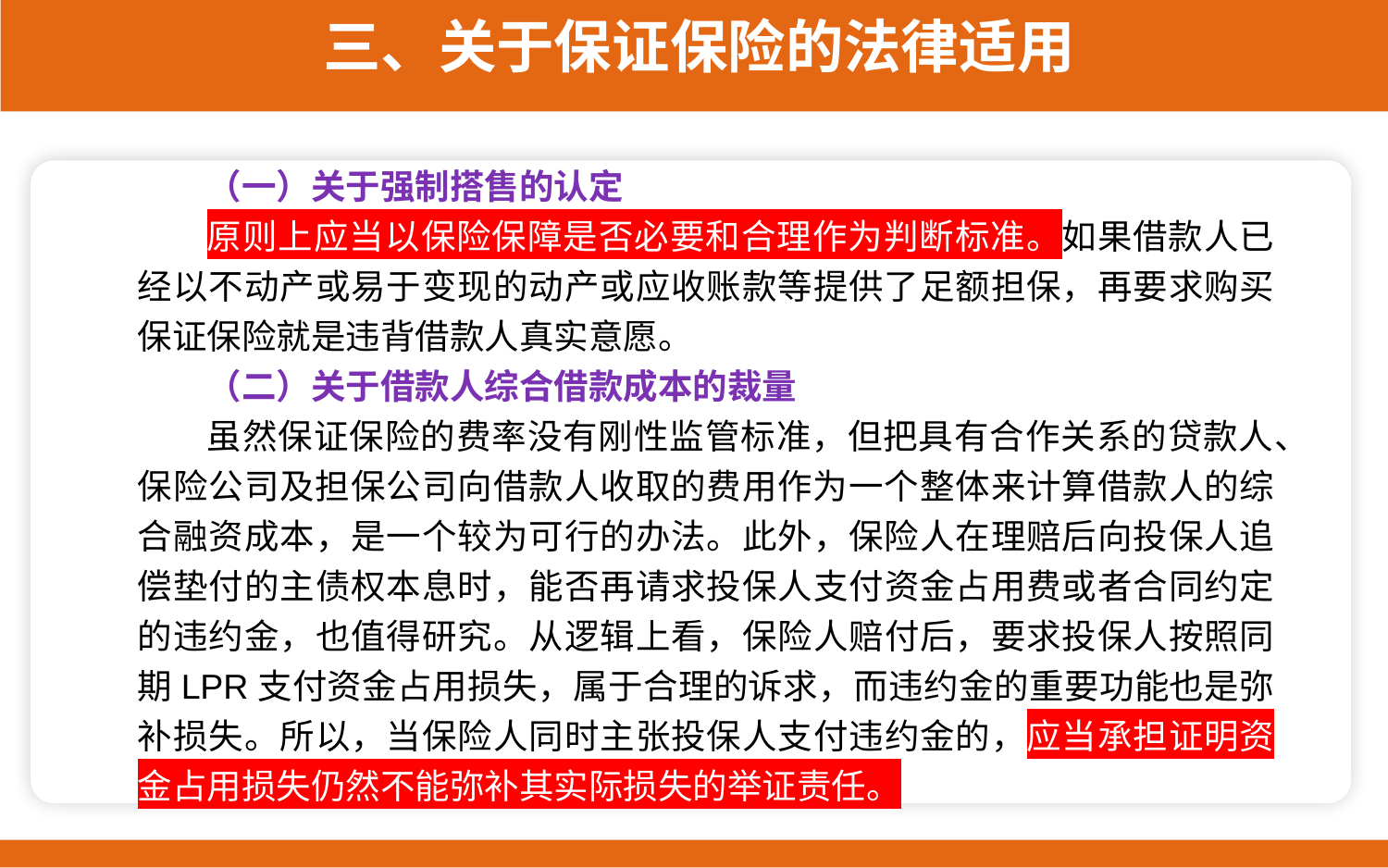

三、关于保证保险的法律适用
（一）关于强制搭售的认定
原则上应当以保险保障是否必要和合理作为判断标准。如果借款人已经以不动产或易于变现的动产或应收账款等提供了足额担保，再要求购买保证保险就是违背借款人真实意愿。
（二）关于借款人综合借款成本的裁量
虽然保证保险的费率没有刚性监管标准，但把具有合作关系的贷款人、保险公司及担保公司向借款人收取的费用作为一个整体来计算借款人的综合融资成本，是一个较为可行的办法。此外，保险人在理赔后向投保人追偿垫付的主债权本息时，能否再请求投保人支付资金占用费或者合同约定的违约金，也值得研究。从逻辑上看，保险人赔付后，要求投保人按照同期LPR支付资金占用损失，属于合理的诉求，而违约金的重要功能也是弥补损失。所以，当保险人同时主张投保人支付违约金的，应当承担证明资金占用损失仍然不能弥补其实际损失的举证责任。

为凡转必报。